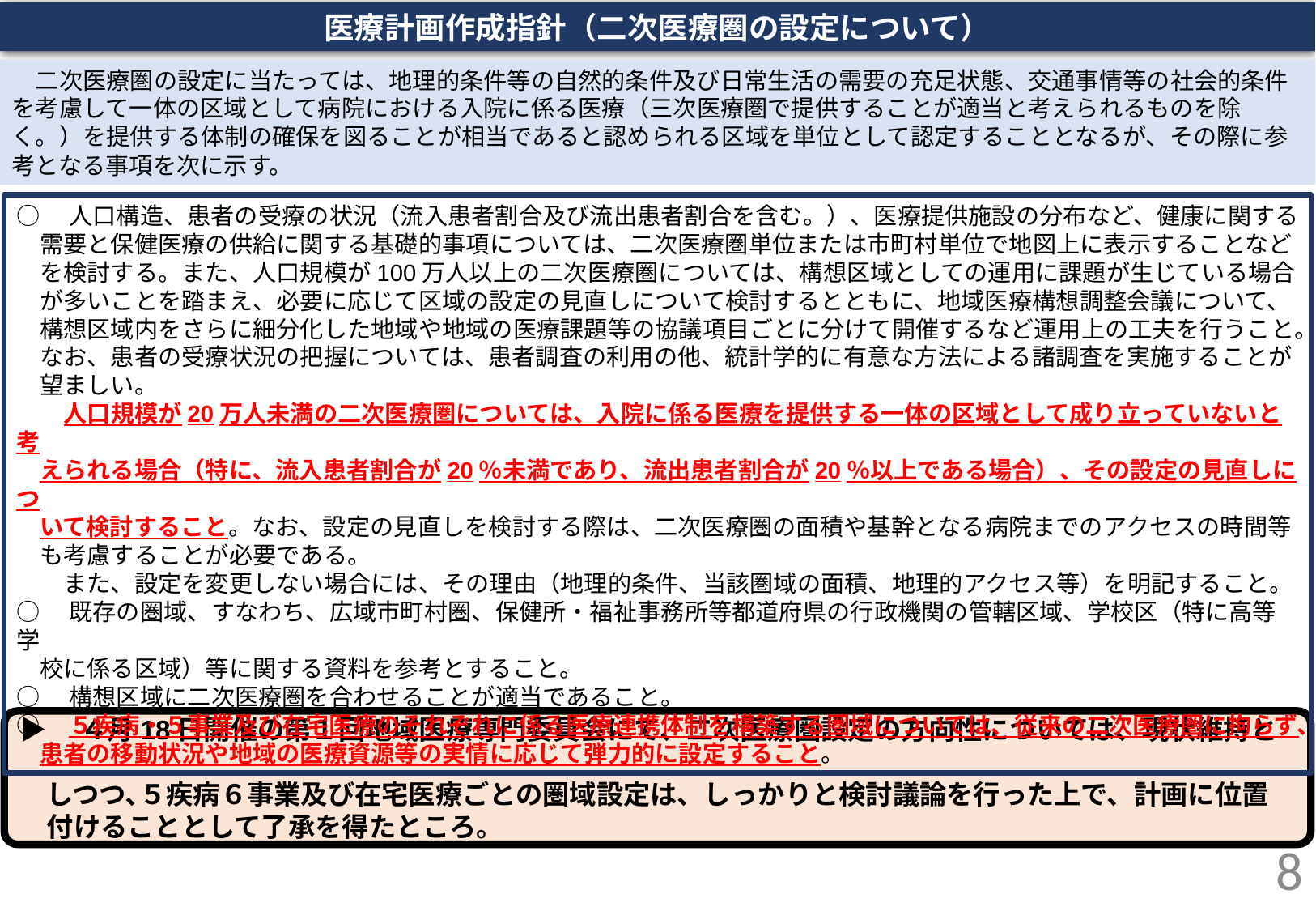

医療計画作成指針（二次医療圏の設定について）
　二次医療圏の設定に当たっては、地理的条件等の自然的条件及び日常生活の需要の充足状態、交通事情等の社会的条件を考慮して一体の区域として病院における入院に係る医療（三次医療圏で提供することが適当と考えられるものを除く。）を提供する体制の確保を図ることが相当であると認められる区域を単位として認定することとなるが、その際に参考となる事項を次に示す。
○　人口構造、患者の受療の状況（流入患者割合及び流出患者割合を含む。）、医療提供施設の分布など、健康に関する
　需要と保健医療の供給に関する基礎的事項については、二次医療圏単位または市町村単位で地図上に表示することなど
　を検討する。また、人口規模が100万人以上の二次医療圏については、構想区域としての運用に課題が生じている場合
　が多いことを踏まえ、必要に応じて区域の設定の見直しについて検討するとともに、地域医療構想調整会議について、
　構想区域内をさらに細分化した地域や地域の医療課題等の協議項目ごとに分けて開催するなど運用上の工夫を行うこと。
　なお、患者の受療状況の把握については、患者調査の利用の他、統計学的に有意な方法による諸調査を実施することが
　望ましい。
　　人口規模が20万人未満の二次医療圏については、入院に係る医療を提供する一体の区域として成り立っていないと考
　えられる場合（特に、流入患者割合が20％未満であり、流出患者割合が20％以上である場合）、その設定の見直しにつ
　いて検討すること。なお、設定の見直しを検討する際は、二次医療圏の面積や基幹となる病院までのアクセスの時間等
　も考慮することが必要である。
　　また、設定を変更しない場合には、その理由（地理的条件、当該圏域の面積、地理的アクセス等）を明記すること。
○　既存の圏域、すなわち、広域市町村圏、保健所・福祉事務所等都道府県の行政機関の管轄区域、学校区（特に高等学
　校に係る区域）等に関する資料を参考とすること。
○　構想区域に二次医療圏を合わせることが適当であること。
○　５疾病・５事業及び在宅医療のそれぞれに係る医療連携体制を構築する圏域については、従来の二次医療圏に拘らず、
　患者の移動状況や地域の医療資源等の実情に応じて弾力的に設定すること。
▶　４月18日開催の第１回地域医療専門委員会にて、二次医療圏設定の方向性については、現状維持と
　しつつ､５疾病６事業及び在宅医療ごとの圏域設定は、しっかりと検討議論を行った上で、計画に位置
　付けることとして了承を得たところ。
8